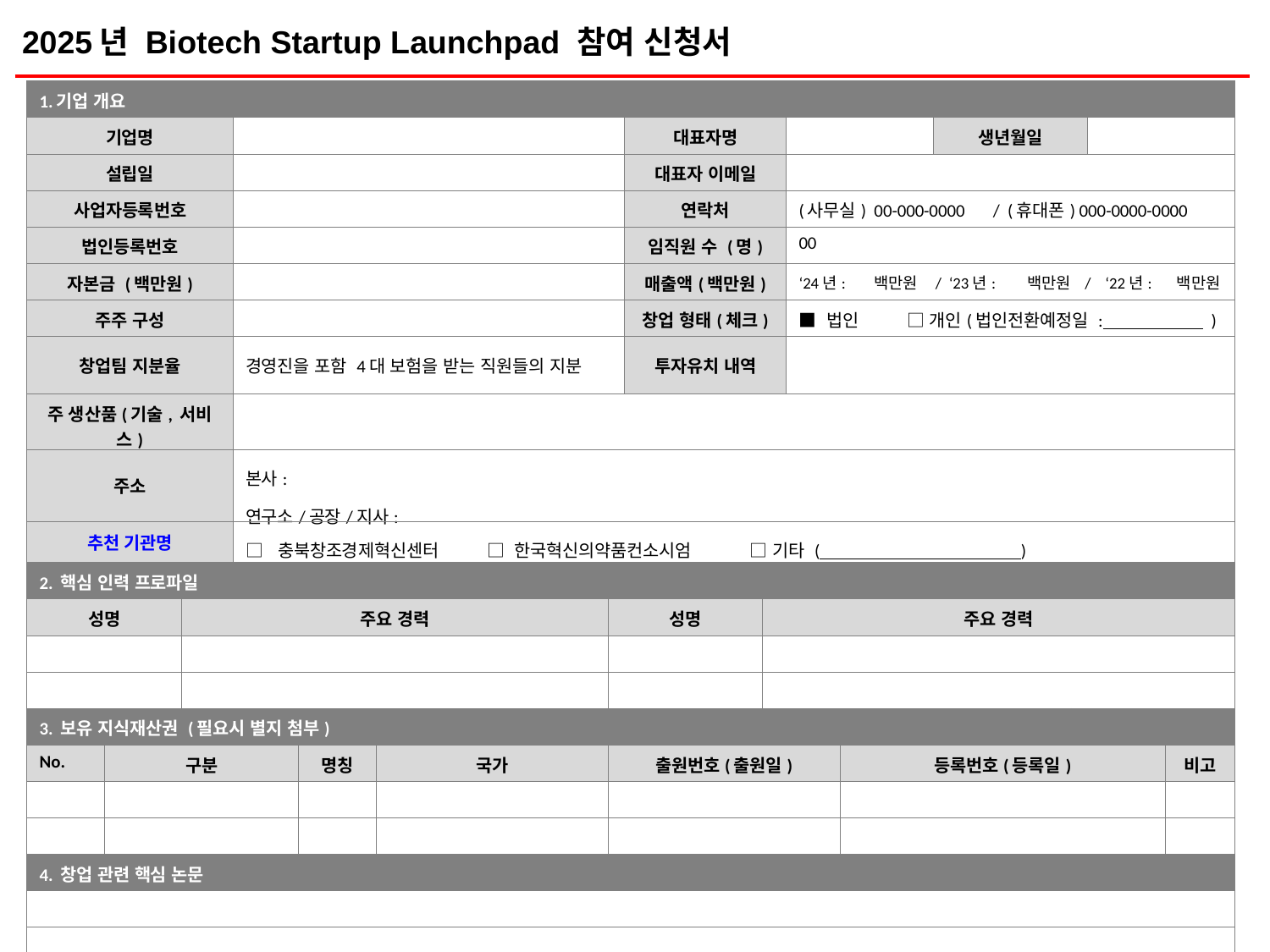

2025년 Biotech Startup Launchpad 참여 신청서
| 1.기업 개요 |  |  |  |  |  |  |  |  |  |  |  |  |  |  |
| --- | --- | --- | --- | --- | --- | --- | --- | --- | --- | --- | --- | --- | --- | --- |
| 기업명 |  |  |  |  |  |  | 대표자명 |  |  |  | 생년월일 |  |  |  |
| 설립일 |  |  |  |  |  |  | 대표자 이메일 |  |  |  |  |  |  |  |
| 사업자등록번호 |  |  |  |  |  |  | 연락처 |  | (사무실) 00-000-0000 / (휴대폰) 000-0000-0000 |  |  |  |  |  |
| 법인등록번호 |  |  |  |  |  |  | 임직원 수 (명) |  | 00 |  |  |  |  |  |
| 자본금 (백만원) |  |  |  |  |  |  | 매출액(백만원) |  | ‘24년: 백만원 / ‘23년: 백만원 / ‘22년: 백만원 |  |  |  |  |  |
| 주주 구성 |  |  |  |  |  |  | 창업 형태(체크) |  | ■ 법인 □ 개인(법인전환예정일 : ) |  |  |  |  |  |
| 창업팀 지분율 |  |  | 경영진을 포함 4대 보험을 받는 직원들의 지분 |  |  |  | 투자유치 내역 |  |  |  |  |  |  |  |
| 주 생산품(기술, 서비스) |  |  |  |  |  |  |  |  |  |  |  |  |  |  |
| 주소 |  |  | 본사: 연구소/공장/지사: |  |  |  |  |  |  |  |  |  |  |  |
| 추천 기관명 |  |  | □ 충북창조경제혁신센터 □ 한국혁신의약품컨소시엄 □ 기타 ( ) |  |  |  |  |  |  |  |  |  |  |  |
| 2. 핵심 인력 프로파일 |  |  |  |  |  |  |  |  |  |  |  |  |  |  |
| 성명 |  | 주요 경력 |  |  |  | 성명 |  | 주요 경력 |  |  |  |  |  |  |
|  |  |  |  |  |  |  |  |  |  |  |  |  |  |  |
|  |  |  |  |  |  |  |  |  |  |  |  |  |  |  |
| 3. 보유 지식재산권 (필요시 별지 첨부) |  |  |  |  |  |  |  |  |  |  |  |  |  |  |
| No. | 구분 |  |  | 명칭 | 국가 | 출원번호(출원일) |  |  |  | 등록번호(등록일) |  |  |  | 비고 |
|  |  |  |  |  |  |  |  |  |  |  |  |  |  |  |
|  |  |  |  |  |  |  |  |  |  |  |  |  |  |  |
| 4. 창업 관련 핵심 논문 |  |  |  |  |  |  |  |  |  |  |  |  |  |  |
|  |  |  |  |  |  |  |  |  |  |  |  |  |  |  |
|  |  |  |  |  |  |  |  |  |  |  |  |  |  |  |